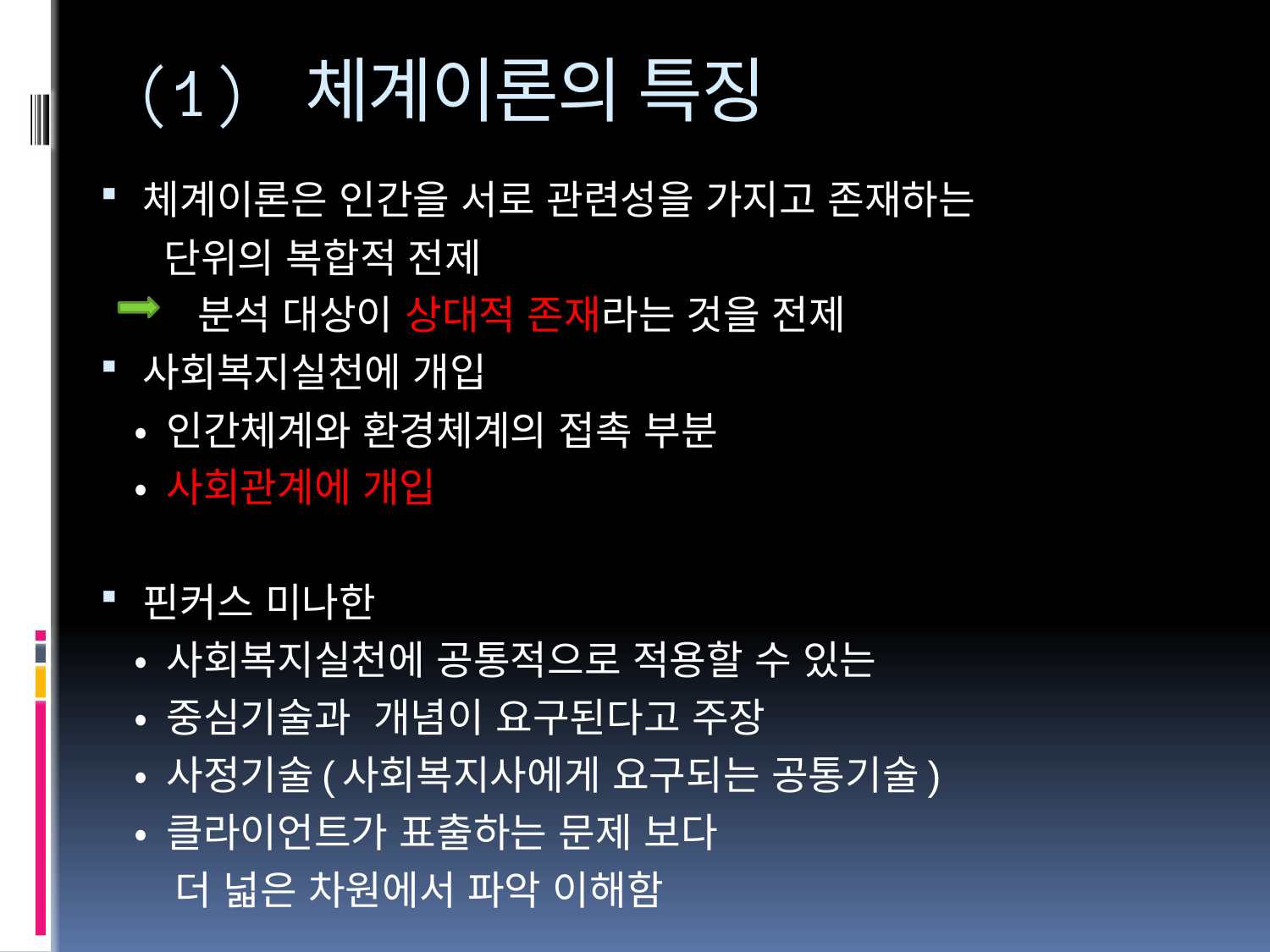

# (1) 체계이론의 특징
체계이론은 인간을 서로 관련성을 가지고 존재하는
     단위의 복합적 전제
        분석 대상이 상대적 존재라는 것을 전제
사회복지실천에 개입
   • 인간체계와 환경체계의 접촉 부분
   • 사회관계에 개입

핀커스 미나한
   • 사회복지실천에 공통적으로 적용할 수 있는
   • 중심기술과  개념이 요구된다고 주장
   • 사정기술(사회복지사에게 요구되는 공통기술)
   • 클라이언트가 표출하는 문제 보다
      더 넓은 차원에서 파악 이해함